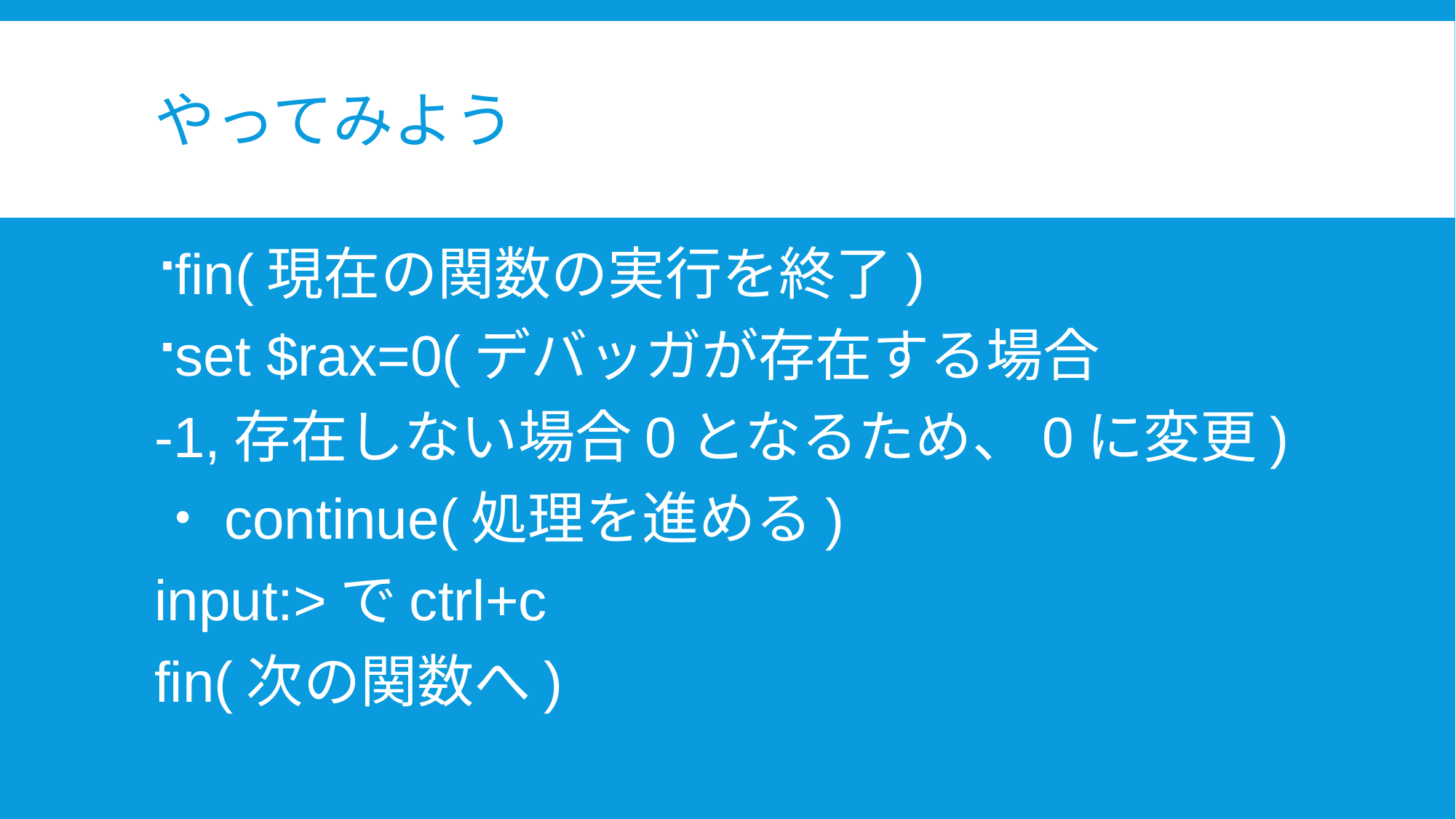

# やってみよう
fin(現在の関数の実行を終了)
set $rax=0(デバッガが存在する場合
-1,存在しない場合0となるため、0に変更)
・continue(処理を進める)
input:>でctrl+c
fin(次の関数へ)